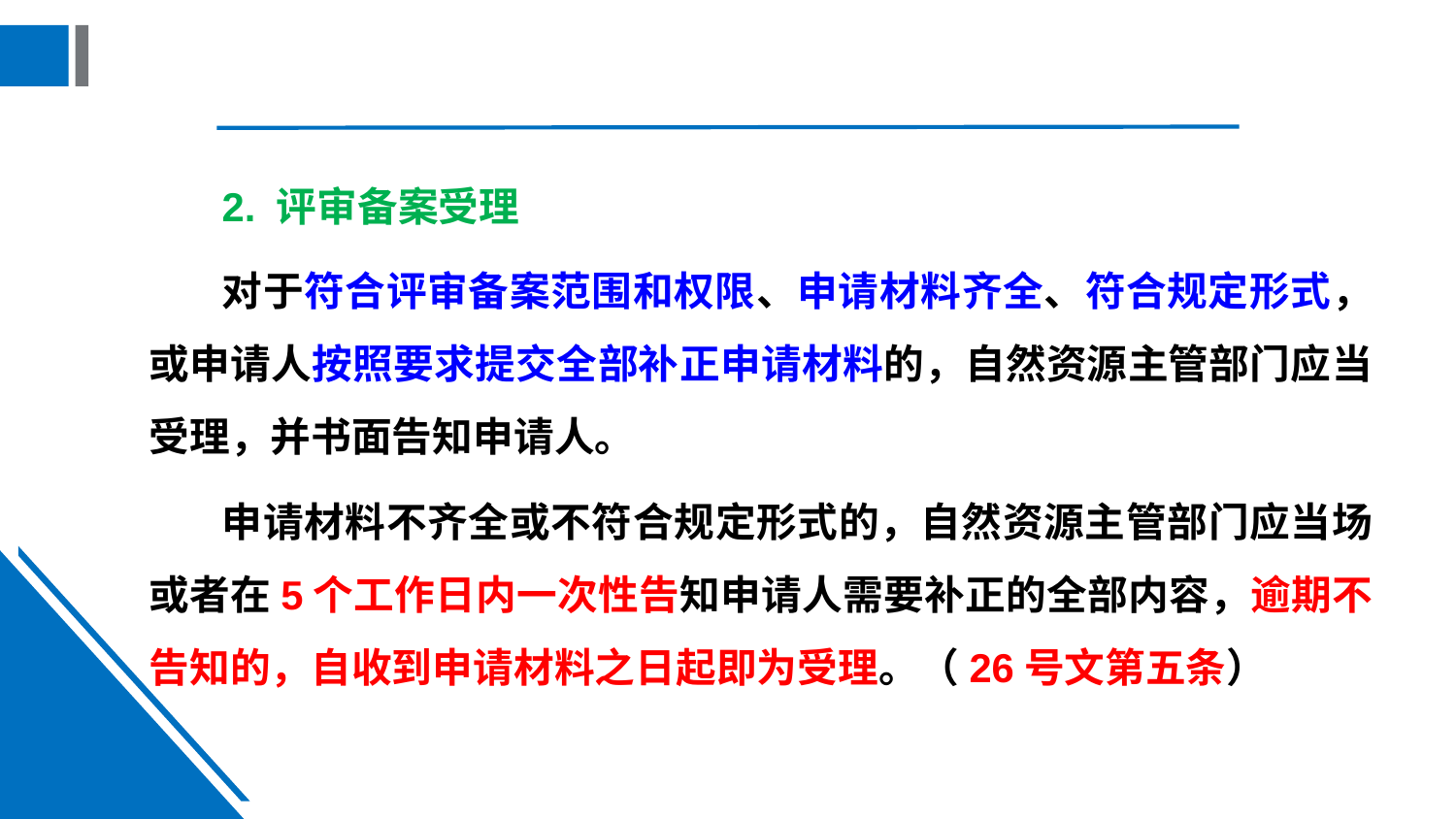

2. 评审备案受理
对于符合评审备案范围和权限、申请材料齐全、符合规定形式，或申请人按照要求提交全部补正申请材料的，自然资源主管部门应当受理，并书面告知申请人。
申请材料不齐全或不符合规定形式的，自然资源主管部门应当场或者在5个工作日内一次性告知申请人需要补正的全部内容，逾期不告知的，自收到申请材料之日起即为受理。（26号文第五条）
29